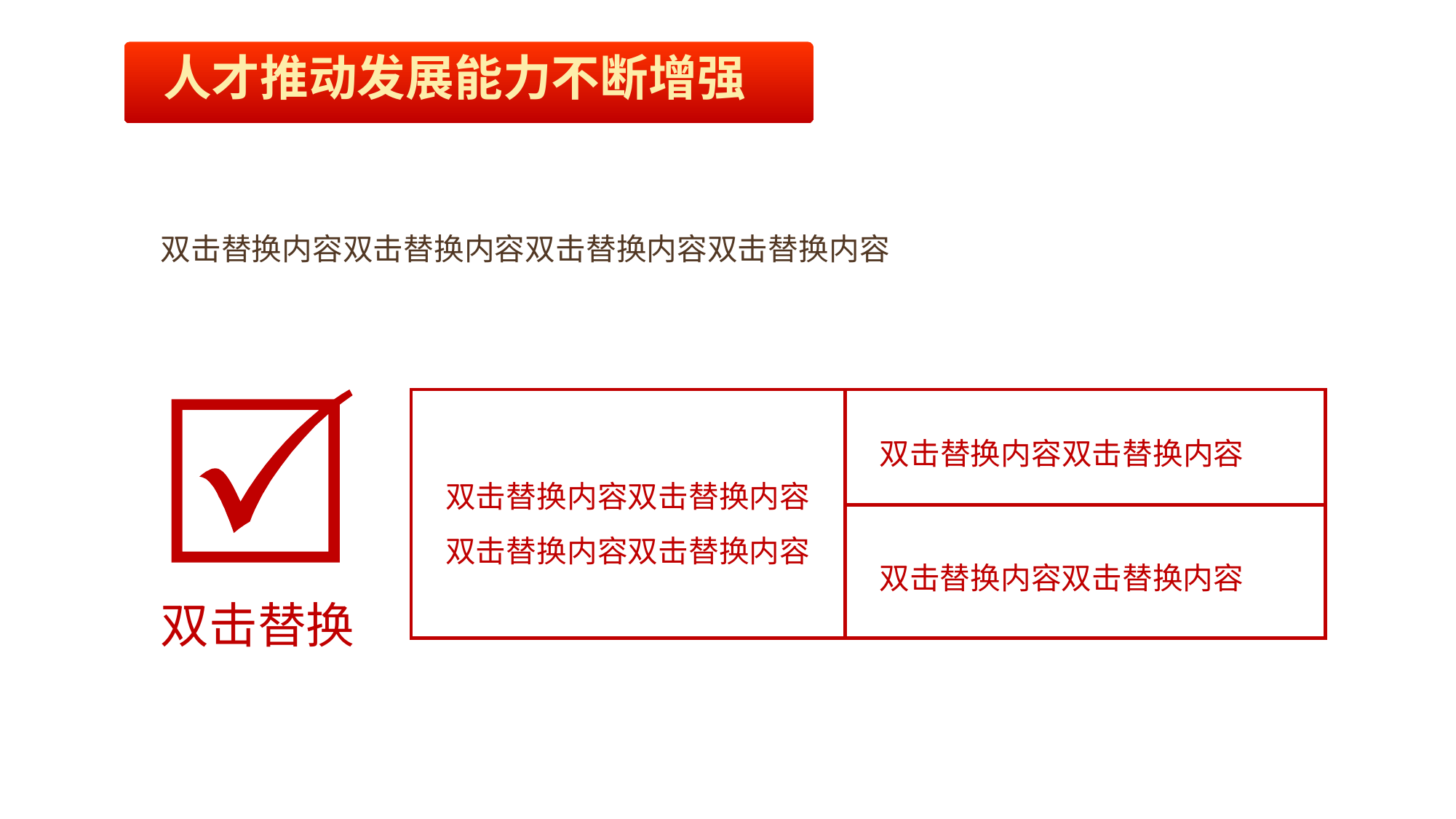

人才推动发展能力不断增强

双击替换内容双击替换内容双击替换内容双击替换内容

双击替换内容双击替换内容双击替换内容双击替换内容
双击替换内容双击替换内容
双击替换内容双击替换内容
双击替换